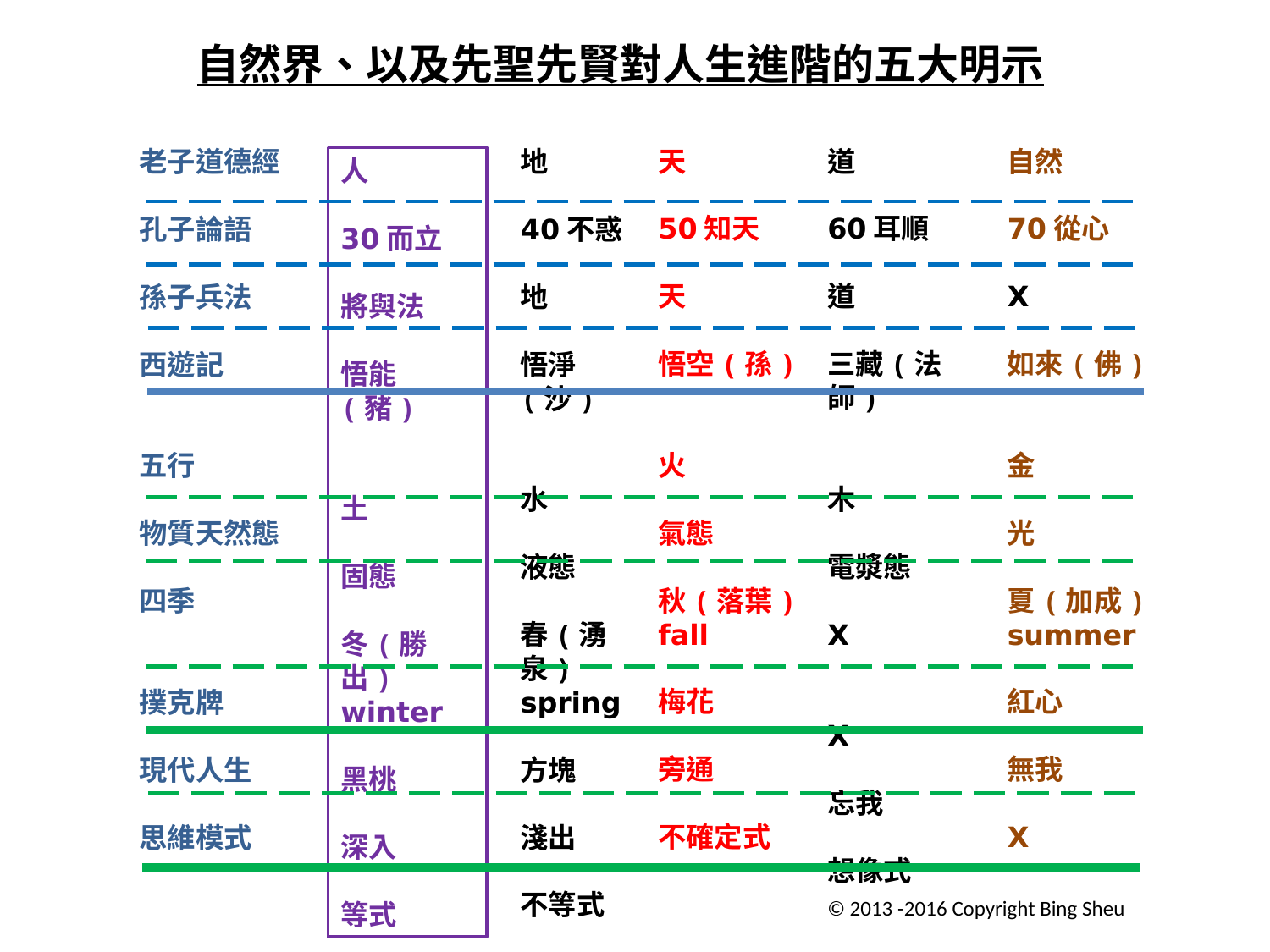

自然界、以及先聖先賢對人生進階的五大明示
自然

70從心

X

如來(佛)

金

光

夏(加成)
summer

紅心

無我

X
道

60耳順

道

三藏(法師)

木

電漿態

X

X

忘我

想像式
天

50知天

天

悟空(孫)

火

氣態

秋(落葉)
fall

梅花

旁通

不確定式
老子道德經

孔子論語

孫子兵法

西遊記

五行

物質天然態

四季

撲克牌

現代人生

思維模式
地

40不惑

地

悟淨(沙)

水

液態

春(湧泉)
spring

方塊

淺出

不等式
人

30而立

將與法

悟能(豬)

土

固態

冬(勝出)
winter

黑桃

深入

等式
© 2013 -2016 Copyright Bing Sheu